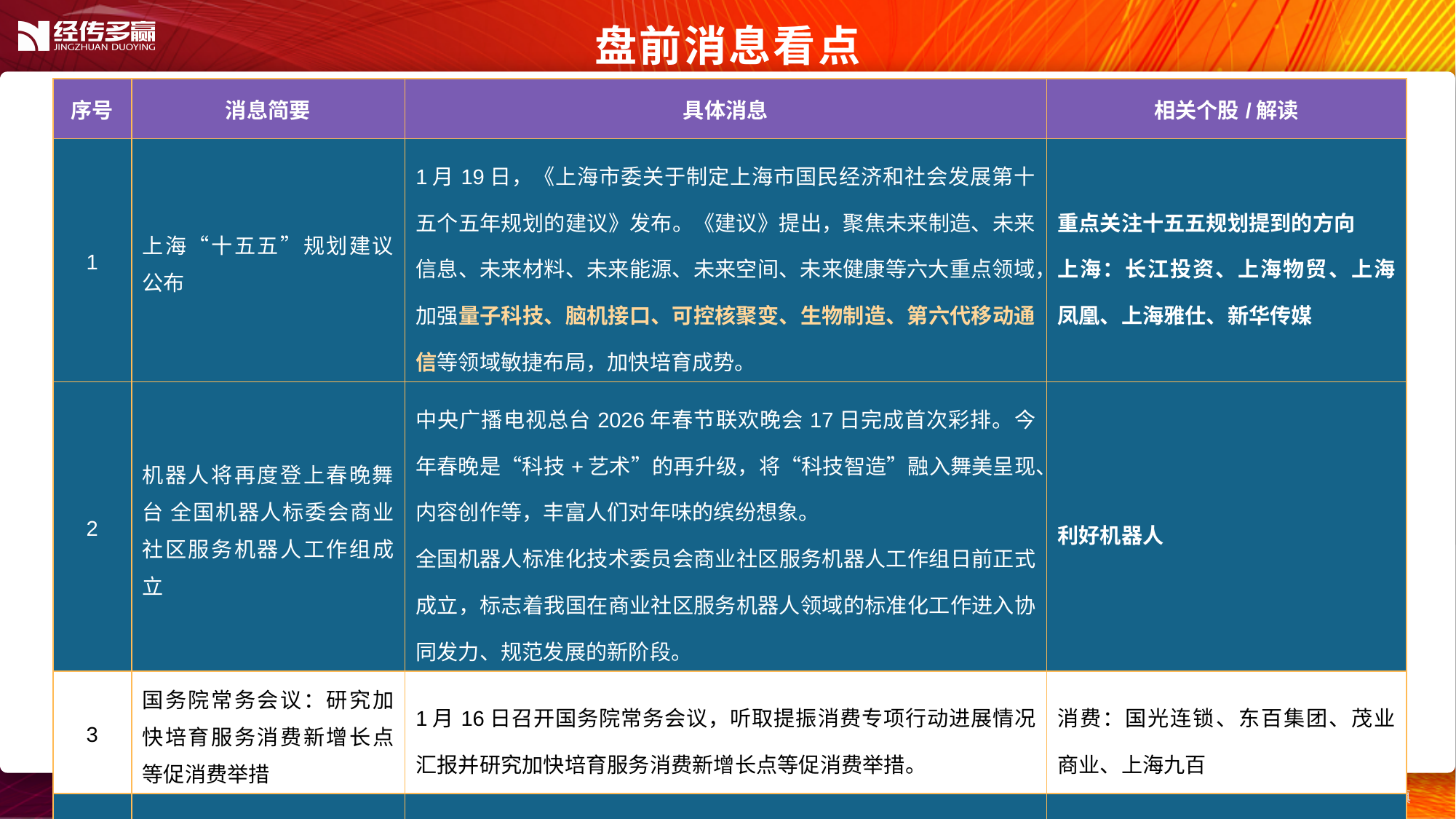

盘前消息看点
| 序号 | 消息简要 | 具体消息 | 相关个股/解读 |
| --- | --- | --- | --- |
| 1 | 上海“十五五”规划建议公布 | 1月19日，《上海市委关于制定上海市国民经济和社会发展第十五个五年规划的建议》发布。《建议》提出，聚焦未来制造、未来信息、未来材料、未来能源、未来空间、未来健康等六大重点领域，加强量子科技、脑机接口、可控核聚变、生物制造、第六代移动通信等领域敏捷布局，加快培育成势。 | 重点关注十五五规划提到的方向 上海：长江投资、上海物贸、上海凤凰、上海雅仕、新华传媒 |
| 2 | 机器人将再度登上春晚舞台 全国机器人标委会商业社区服务机器人工作组成立 | 中央广播电视总台2026年春节联欢晚会17日完成首次彩排。今年春晚是“科技+艺术”的再升级，将“科技智造”融入舞美呈现、内容创作等，丰富人们对年味的缤纷想象。 全国机器人标准化技术委员会商业社区服务机器人工作组日前正式成立，标志着我国在商业社区服务机器人领域的标准化工作进入协同发力、规范发展的新阶段。 | 利好机器人 |
| 3 | 国务院常务会议：研究加快培育服务消费新增长点等促消费举措 | 1月16日召开国务院常务会议，听取提振消费专项行动进展情况汇报并研究加快培育服务消费新增长点等促消费举措。 | 消费：国光连锁、东百集团、茂业商业、上海九百 |
| 4 |  |  |  |
| 5 |  |  |  |